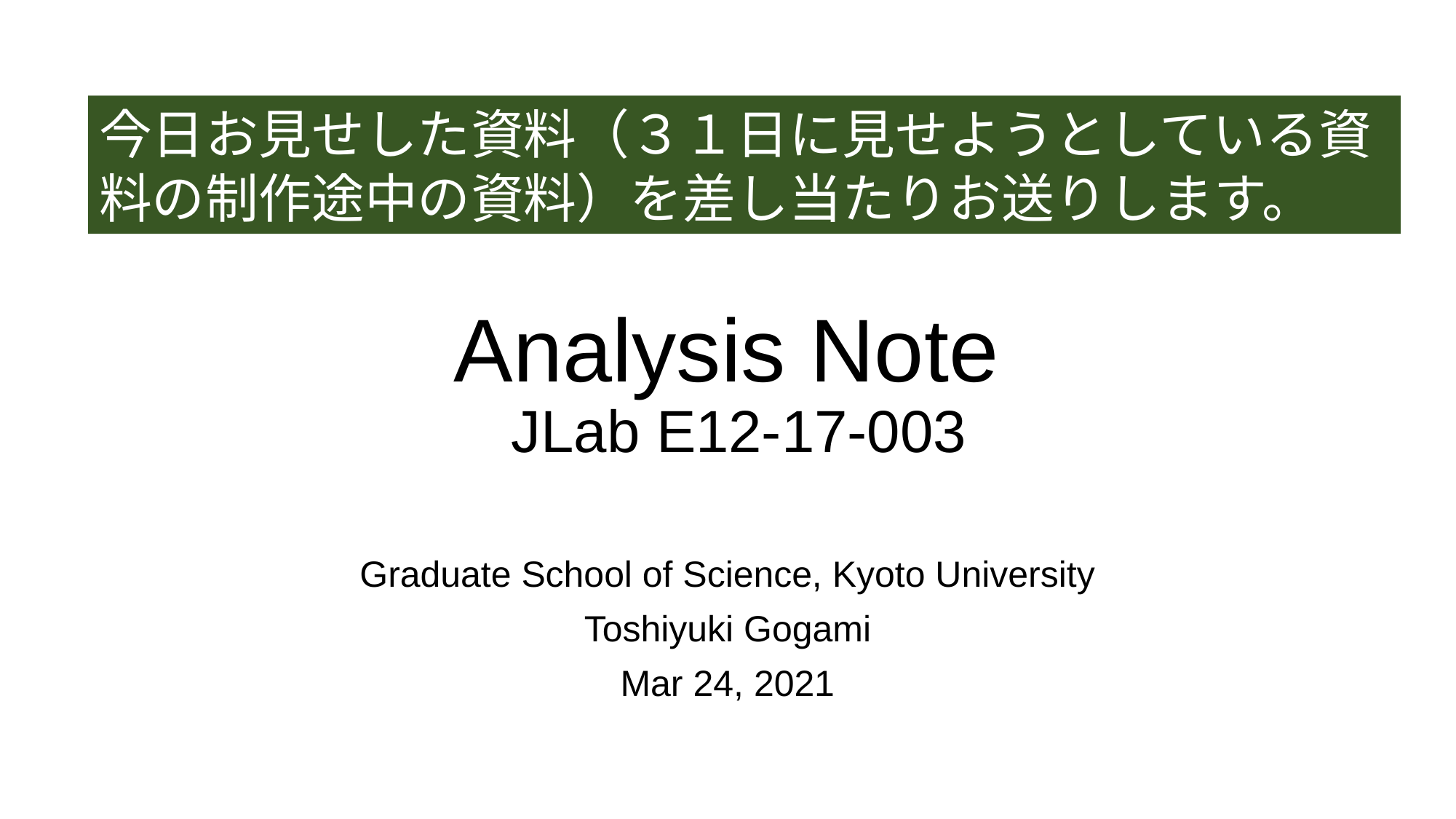

今日お見せした資料（３１日に見せようとしている資料の制作途中の資料）を差し当たりお送りします。
# Analysis Note JLab E12-17-003
Graduate School of Science, Kyoto University
Toshiyuki Gogami
Mar 24, 2021